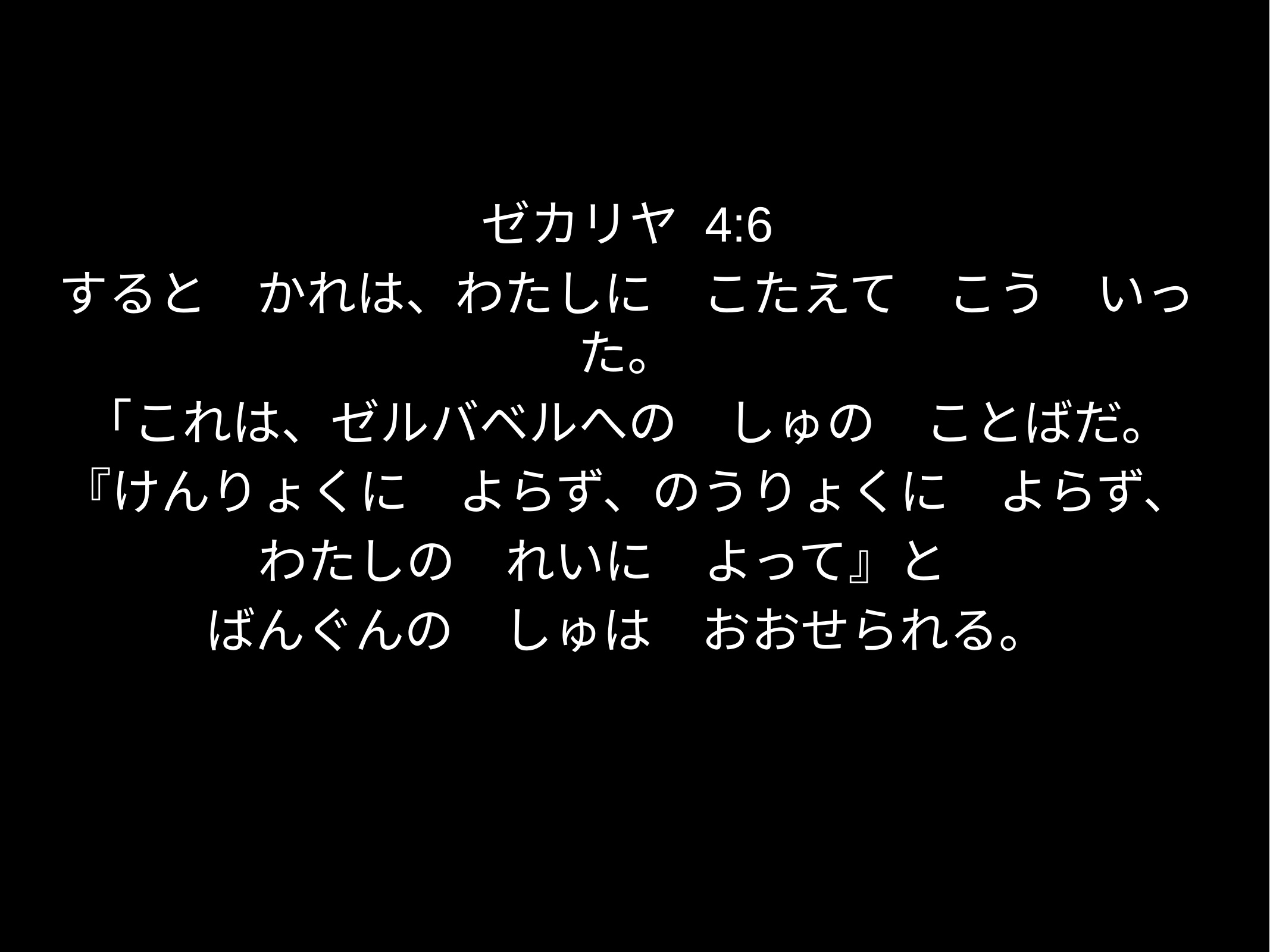

ゼカリヤ 4:6
すると　かれは、わたしに　こたえて　こう　いった。
「これは、ゼルバベルへの　しゅの　ことばだ。
『けんりょくに　よらず、のうりょくに　よらず、
わたしの　れいに　よって』と
ばんぐんの　しゅは　おおせられる。